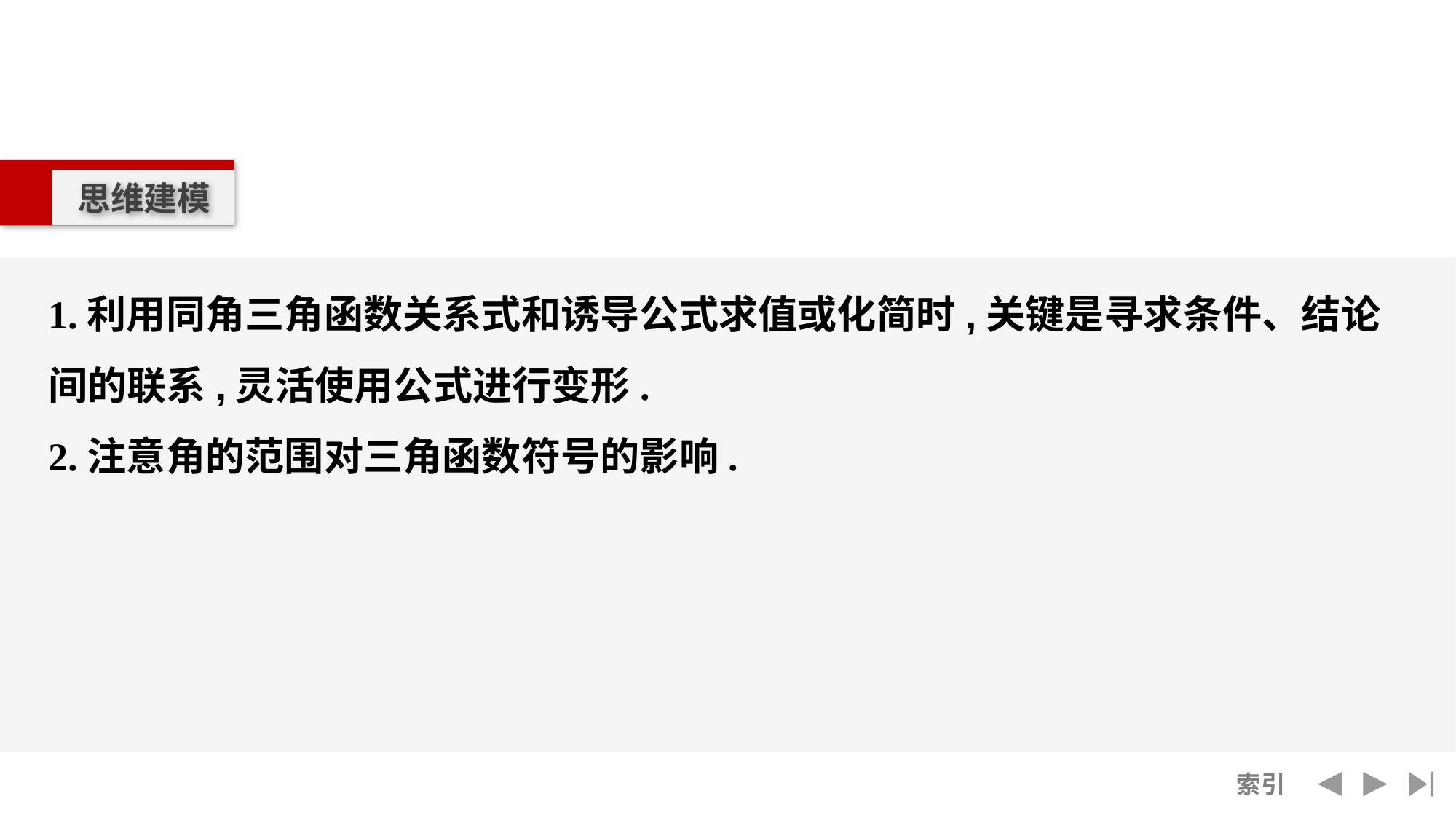

思维建模

1.利用同角三角函数关系式和诱导公式求值或化简时,关键是寻求条件、结论间的联系,灵活使用公式进行变形.
2.注意角的范围对三角函数符号的影响.